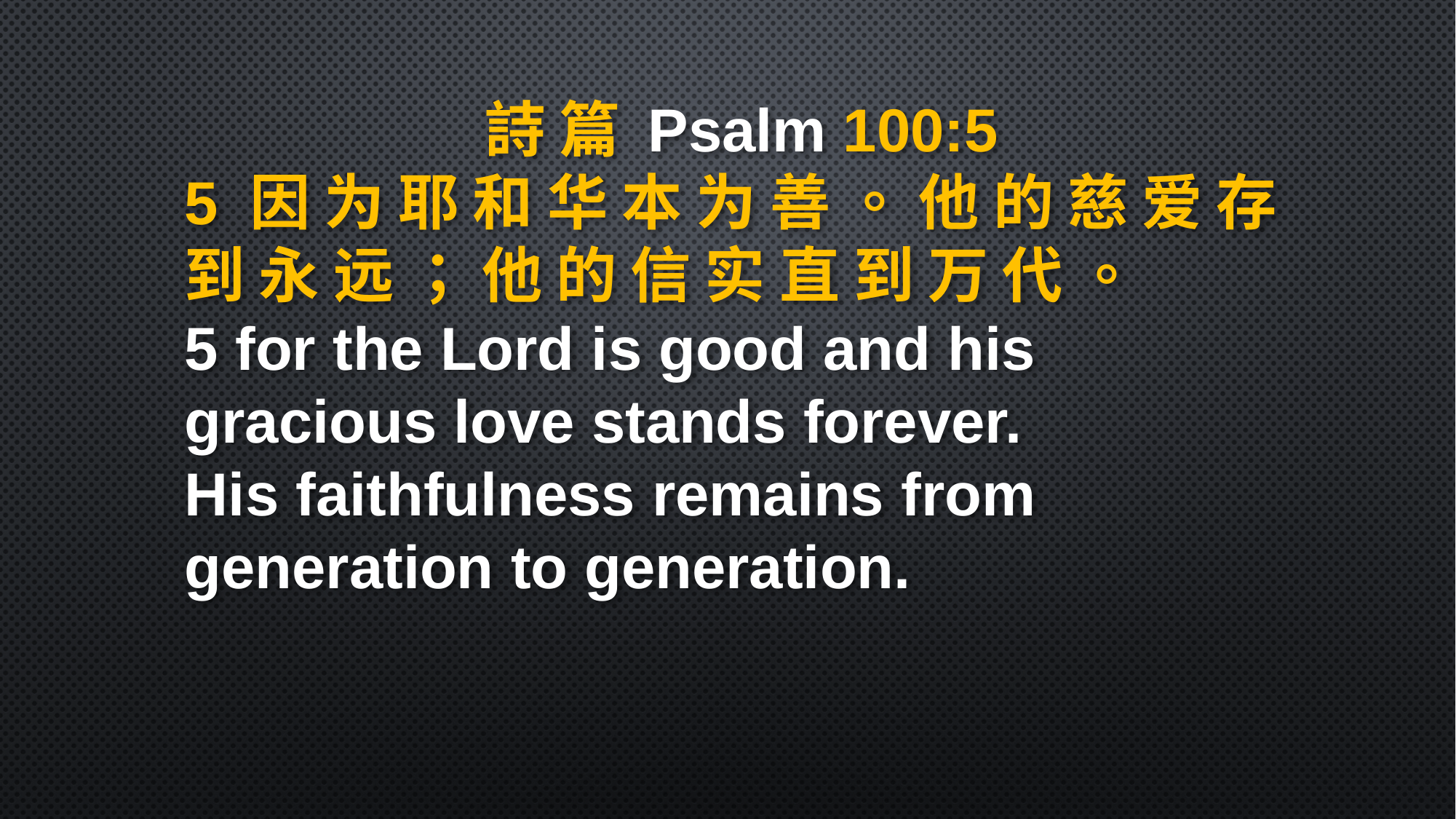

詩 篇 Psalm 100:5
5 因 为 耶 和 华 本 为 善 。 他 的 慈 爱 存 到 永 远 ； 他 的 信 实 直 到 万 代 。
5 for the Lord is good and his gracious love stands forever.
His faithfulness remains from generation to generation.